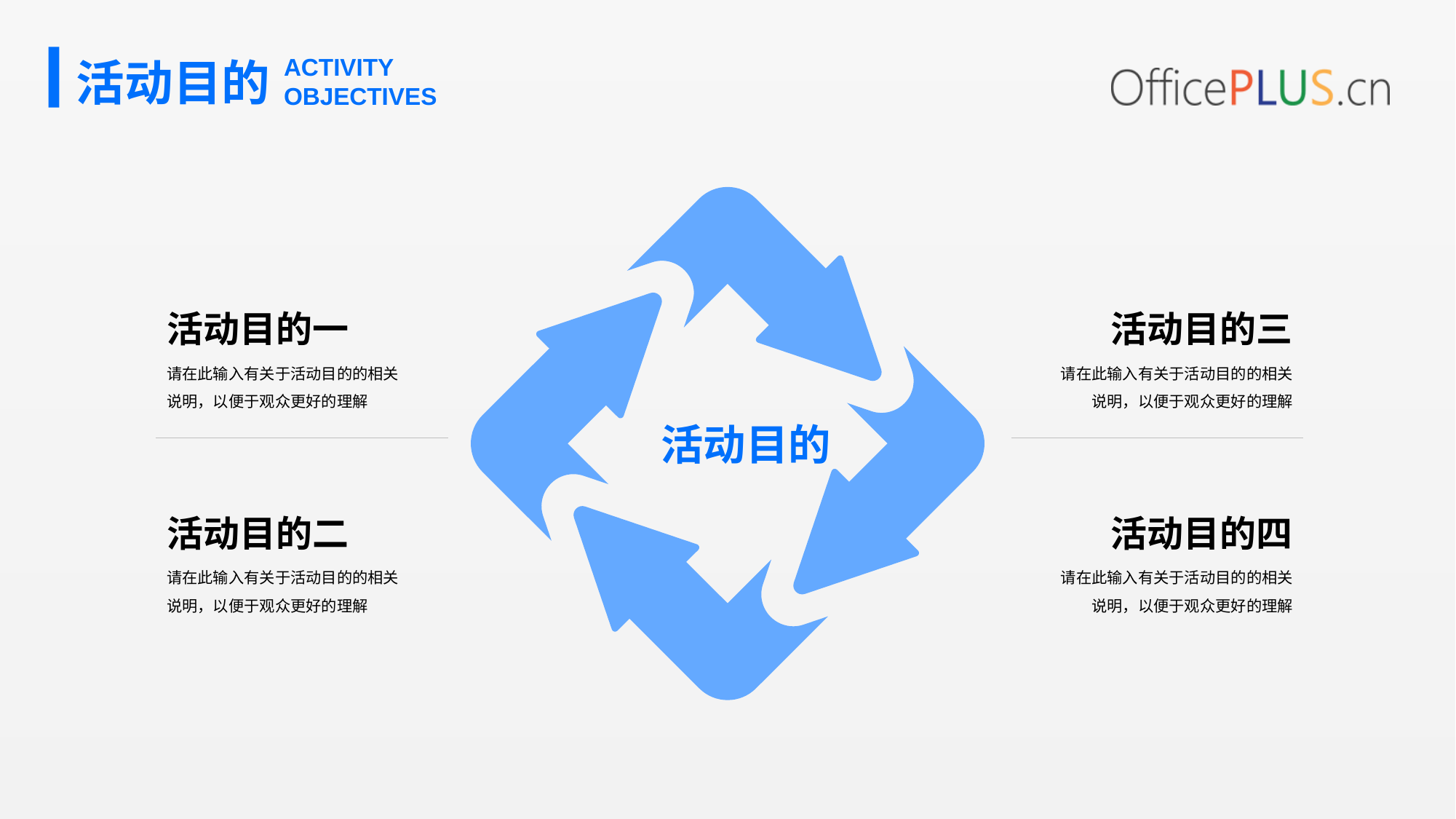

活动目的
ACTIVITY
OBJECTIVES

活动目的一
活动目的三
请在此输入有关于活动目的的相关说明，以便于观众更好的理解
请在此输入有关于活动目的的相关说明，以便于观众更好的理解
活动目的
活动目的二
活动目的四
请在此输入有关于活动目的的相关说明，以便于观众更好的理解
请在此输入有关于活动目的的相关说明，以便于观众更好的理解